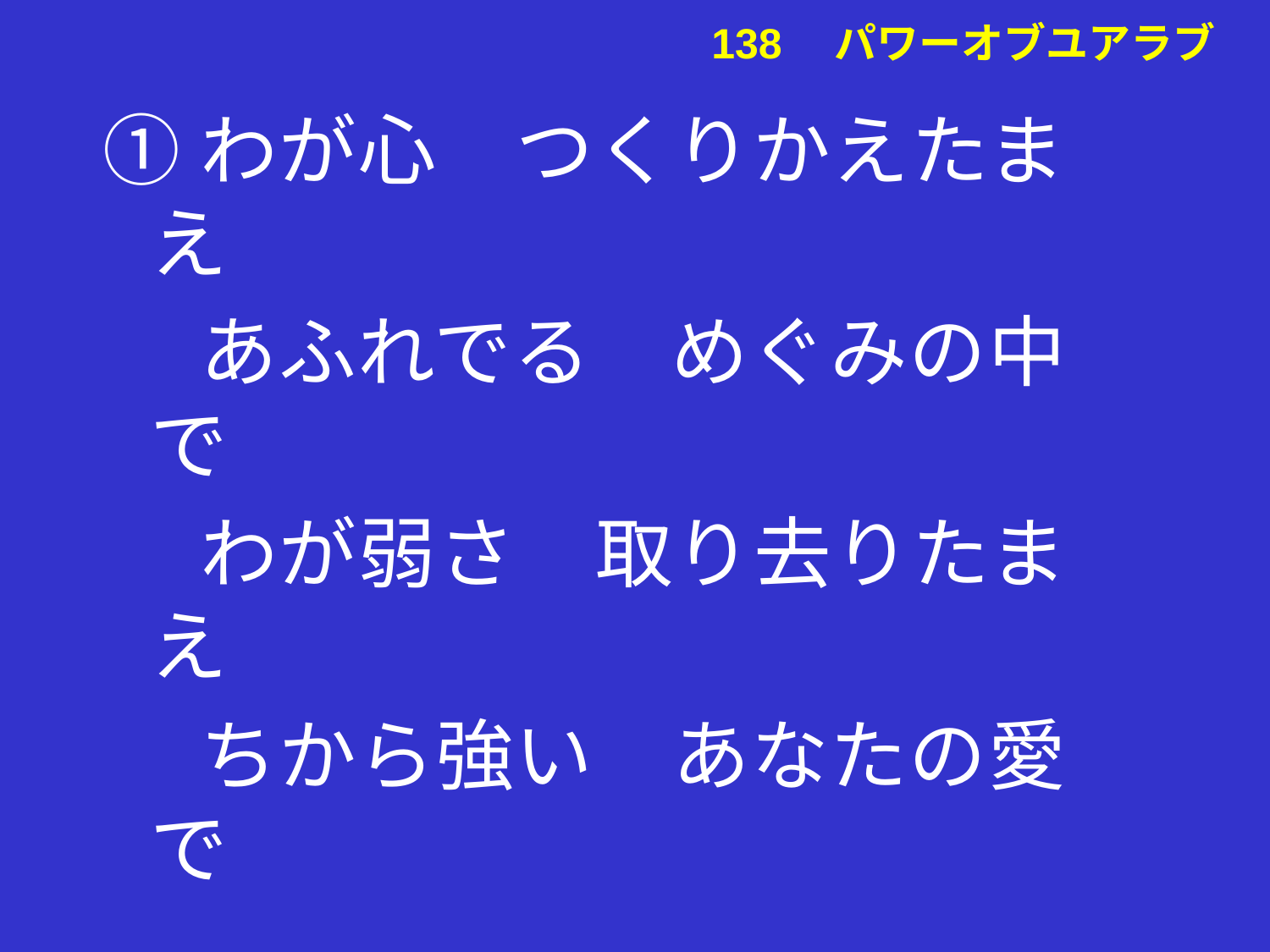

①わが心　つくりかえたまえ
　 あふれでる　めぐみの中で
　 わが弱さ　取り去りたまえ
　 ちから強い　あなたの愛で
# 138　パワーオブユアラブ